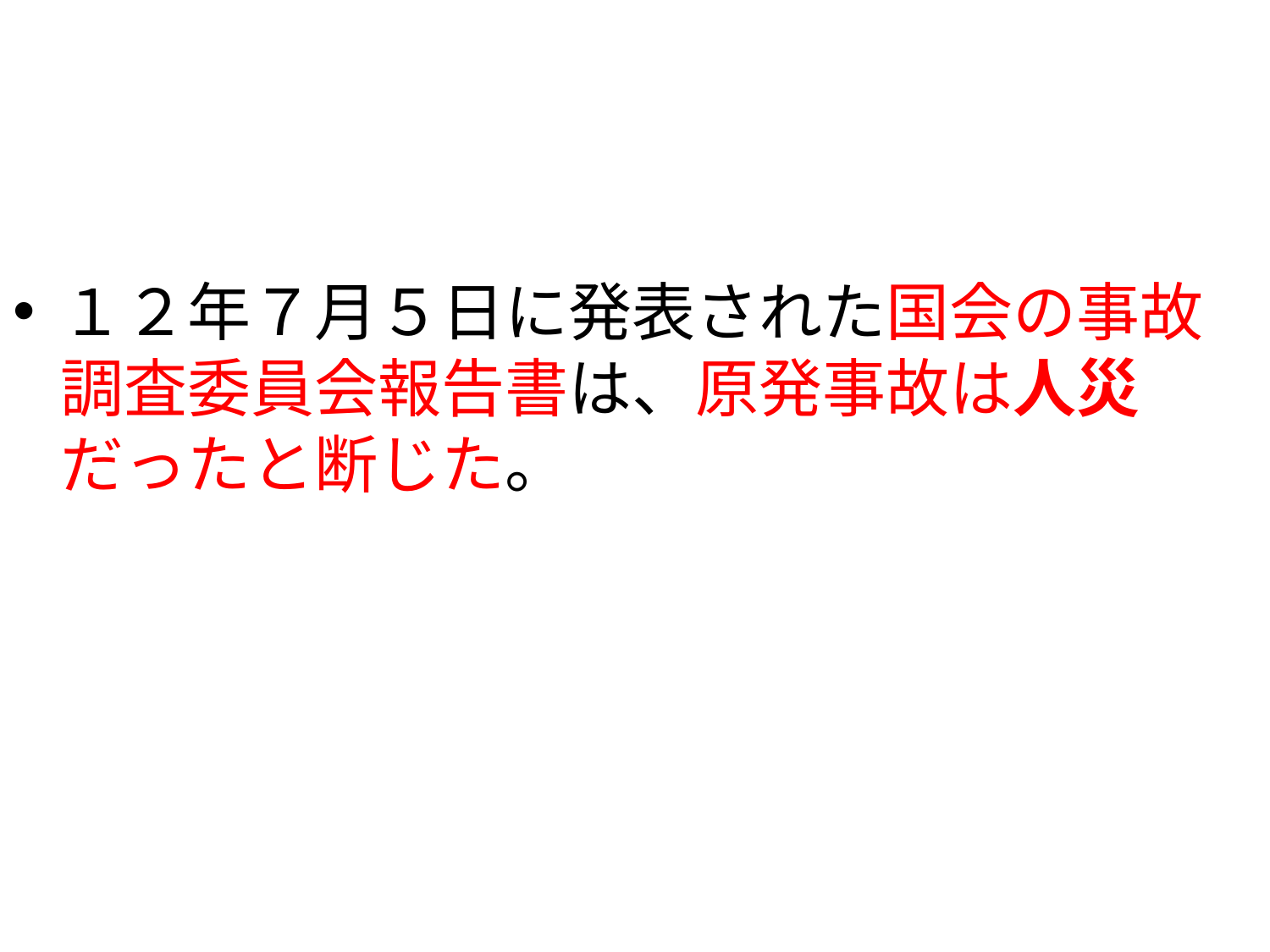

１２年７月５日に発表された国会の事故調査委員会報告書は、原発事故は人災だったと断じた。